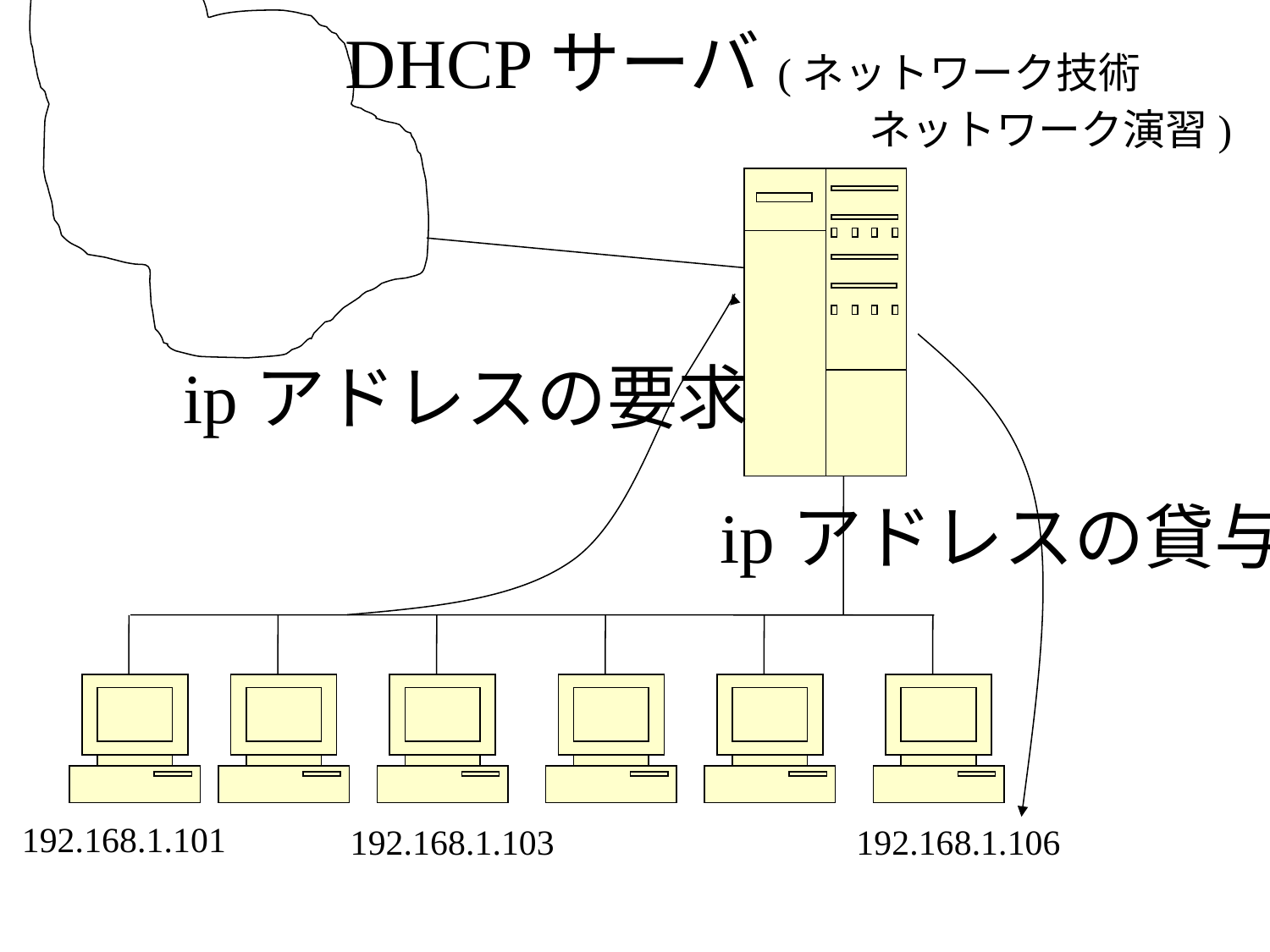

DHCPサーバ(ネットワーク技術
　　　　　　　　　               ネットワーク演習)

ipアドレスの要求

ipアドレスの貸与
192.168.1.101
192.168.1.103
192.168.1.106